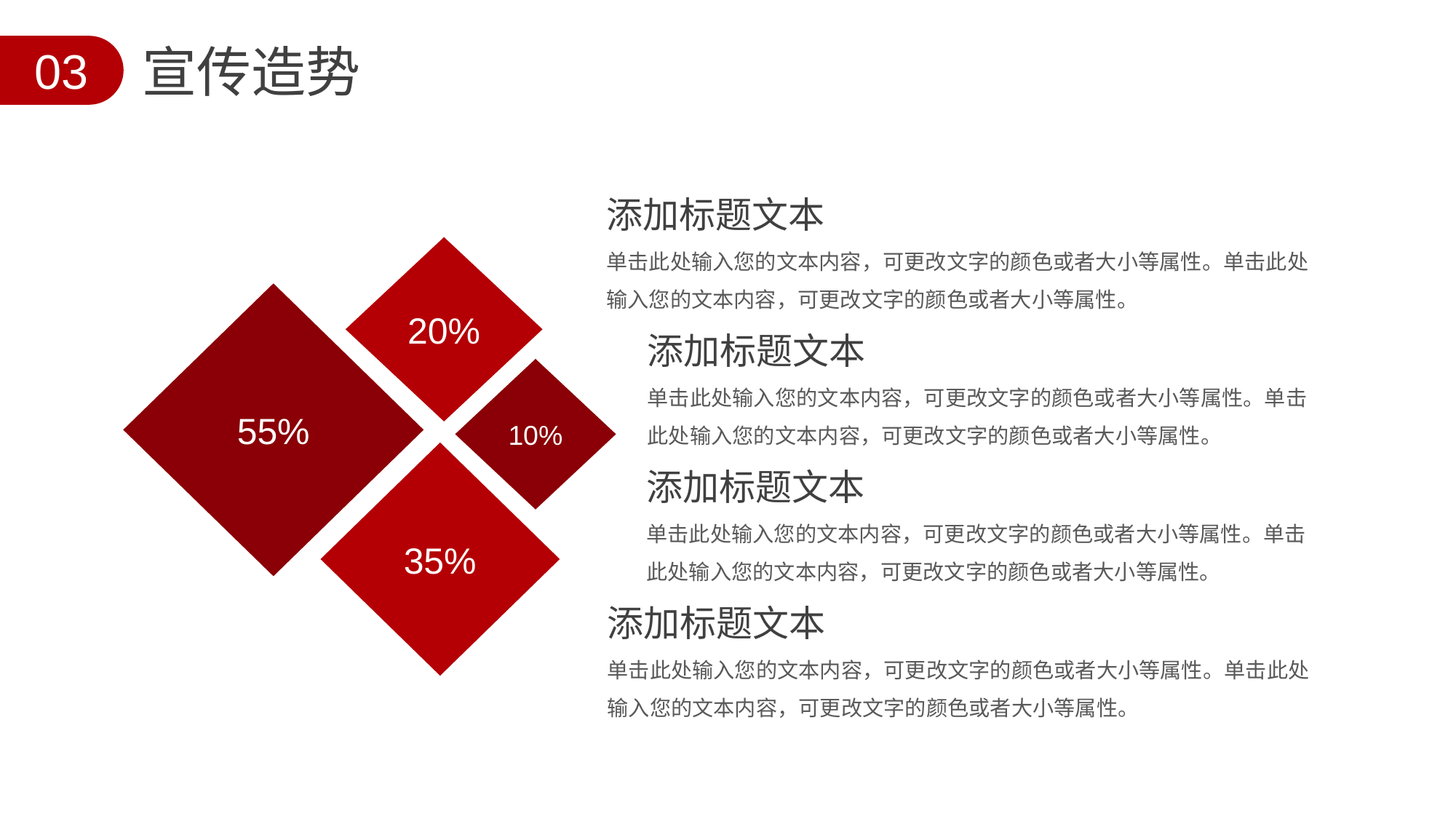

宣传造势
03
添加标题文本
单击此处输入您的文本内容，可更改文字的颜色或者大小等属性。单击此处输入您的文本内容，可更改文字的颜色或者大小等属性。
添加标题文本
单击此处输入您的文本内容，可更改文字的颜色或者大小等属性。单击此处输入您的文本内容，可更改文字的颜色或者大小等属性。
添加标题文本
单击此处输入您的文本内容，可更改文字的颜色或者大小等属性。单击此处输入您的文本内容，可更改文字的颜色或者大小等属性。
添加标题文本
单击此处输入您的文本内容，可更改文字的颜色或者大小等属性。单击此处输入您的文本内容，可更改文字的颜色或者大小等属性。
20%
55%
10%
35%